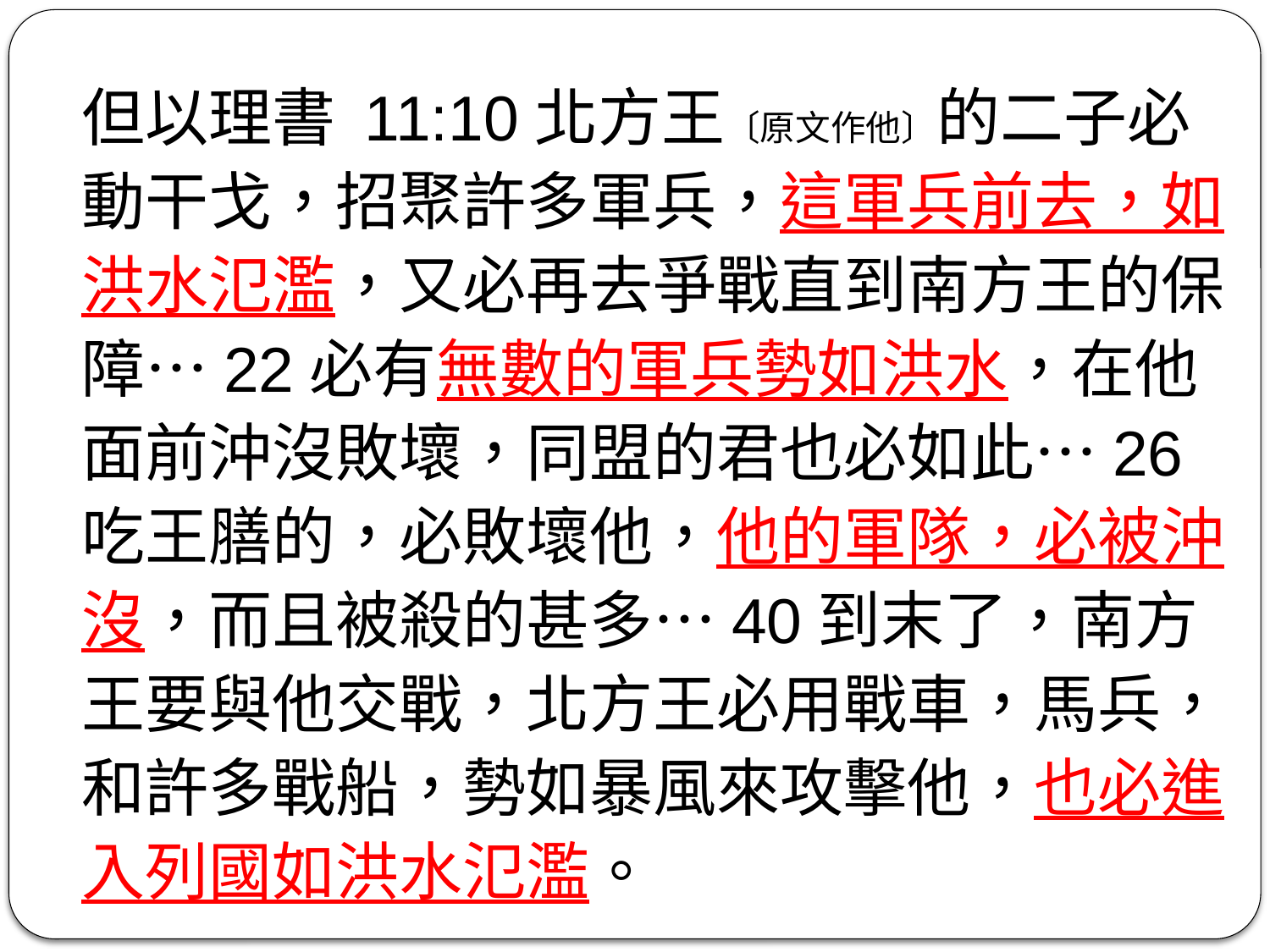

但以理書 11:10北方王〔原文作他〕的二子必動干戈，招聚許多軍兵，這軍兵前去，如洪水氾濫，又必再去爭戰直到南方王的保障…22必有無數的軍兵勢如洪水，在他面前沖沒敗壞，同盟的君也必如此…26吃王膳的，必敗壞他，他的軍隊，必被沖沒，而且被殺的甚多…40到末了，南方王要與他交戰，北方王必用戰車，馬兵，和許多戰船，勢如暴風來攻擊他，也必進入列國如洪水氾濫。